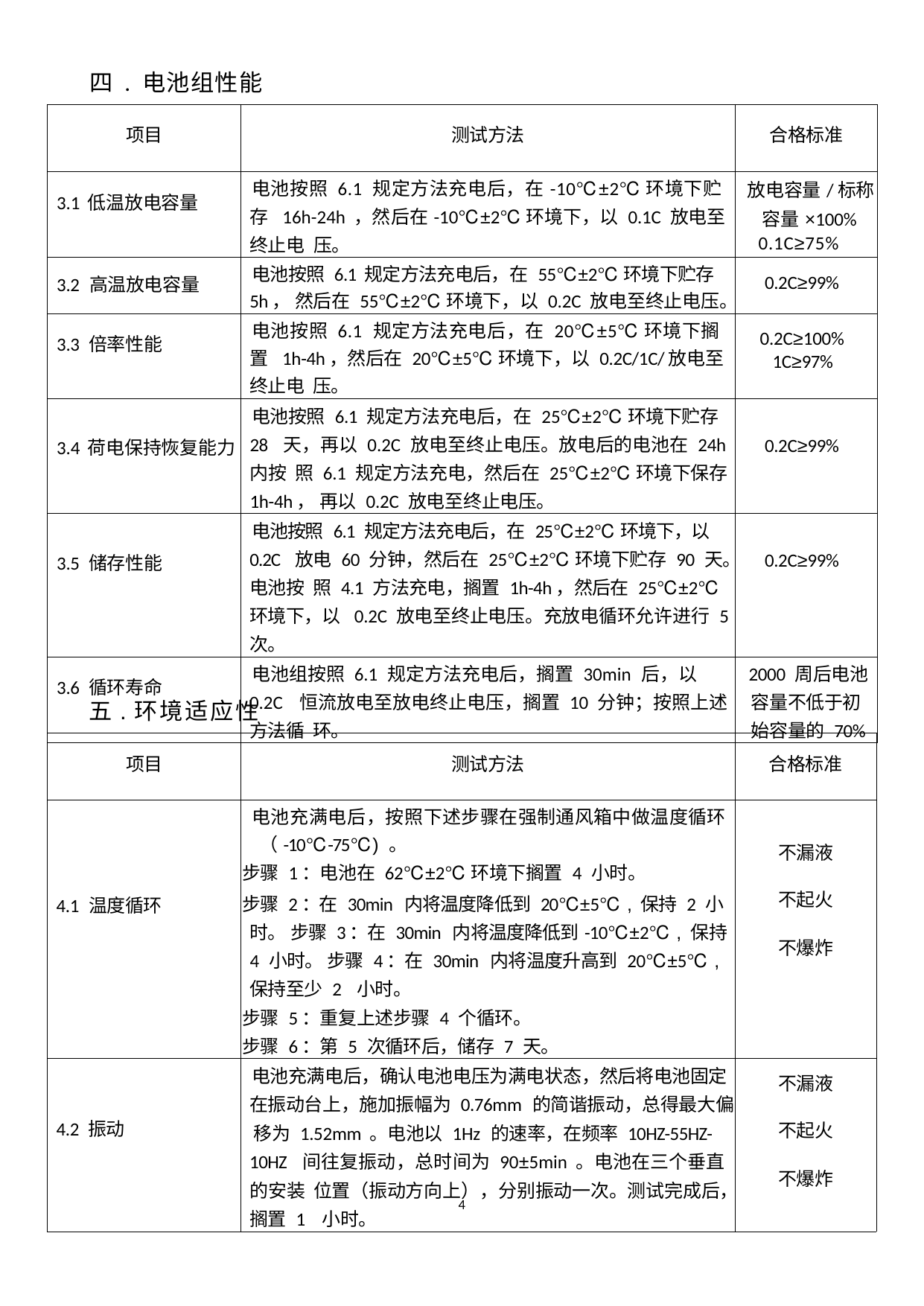

四 . 电池组性能
| 项目 | 测试方法 | 合格标准 |
| --- | --- | --- |
| 3.1 低温放电容量 | 电池按照 6.1 规定方法充电后，在-10℃±2℃环境下贮存 16h-24h ，然后在-10℃±2℃环境下，以 0.1C 放电至终止电 压。 | 放电容量/标称 容量×100% 0.1C≥75% |
| 3.2 高温放电容量 | 电池按照 6.1 规定方法充电后，在 55℃±2℃环境下贮存 5h， 然后在 55℃±2℃环境下，以 0.2C 放电至终止电压。 | 0.2C≥99% |
| 3.3 倍率性能 | 电池按照 6.1 规定方法充电后，在 20℃±5℃环境下搁置 1h-4h，然后在 20℃±5℃环境下，以 0.2C/1C/放电至终止电 压。 | 0.2C≥100% 1C≥97% |
| 3.4 荷电保持恢复能力 | 电池按照 6.1 规定方法充电后，在 25℃±2℃环境下贮存 28 天，再以 0.2C 放电至终止电压。放电后的电池在 24h 内按 照 6.1 规定方法充电，然后在 25℃±2℃环境下保存 1h-4h， 再以 0.2C 放电至终止电压。 | 0.2C≥99% |
| 3.5 储存性能 | 电池按照 6.1 规定方法充电后，在 25℃±2℃环境下，以 0.2C 放电 60 分钟，然后在 25℃±2℃环境下贮存 90 天。电池按 照 4.1 方法充电，搁置 1h-4h，然后在 25℃±2℃环境下，以 0.2C 放电至终止电压。充放电循环允许进行 5 次。 | 0.2C≥99% |
| 3.6 循环寿命 | 电池组按照 6.1 规定方法充电后，搁置 30min 后，以 0.2C 恒流放电至放电终止电压，搁置 10 分钟；按照上述方法循 环。 | 2000 周后电池 容量不低于初 始容量的 70% |

五.环境适应性
| 项目 | 测试方法 | 合格标准 |
| --- | --- | --- |
| 4.1 温度循环 | 电池充满电后，按照下述步骤在强制通风箱中做温度循环 （-10℃-75℃) 。 步骤 1：电池在 62℃±2℃环境下搁置 4 小时。 步骤 2：在 30min 内将温度降低到 20℃±5℃ , 保持 2 小时。 步骤 3：在 30min 内将温度降低到-10℃±2℃ , 保持 4 小时。 步骤 4：在 30min 内将温度升高到 20℃±5℃ , 保持至少 2 小时。 步骤 5：重复上述步骤 4 个循环。 步骤 6：第 5 次循环后，储存 7 天。 | 不漏液 不起火 不爆炸 |
| 4.2 振动 | 电池充满电后，确认电池电压为满电状态，然后将电池固定 在振动台上，施加振幅为 0.76mm 的简谐振动，总得最大偏 移为 1.52mm 。电池以 1Hz 的速率，在频率 10HZ-55HZ-10HZ 间往复振动，总时间为 90±5min 。电池在三个垂直的安装 位置（振动方向上），分别振动一次。测试完成后，搁置 1 小时。 | 不漏液 不起火 不爆炸 |

4